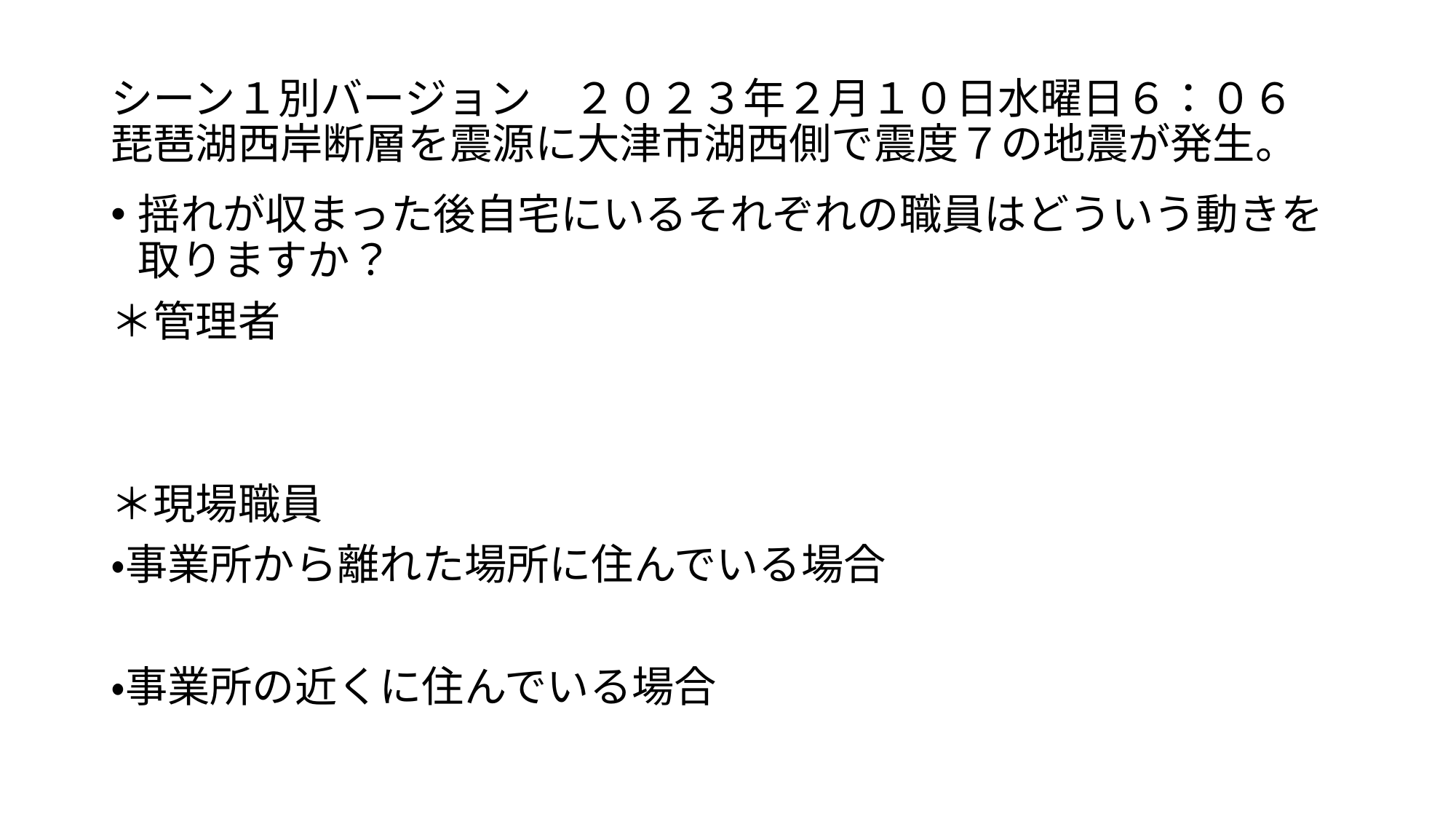

# シーン１別バージョン　２０２３年２月１０日水曜日６：０６　琵琶湖西岸断層を震源に大津市湖西側で震度７の地震が発生。
揺れが収まった後自宅にいるそれぞれの職員はどういう動きを取りますか？
＊管理者

＊現場職員
・事業所から離れた場所に住んでいる場合

・事業所の近くに住んでいる場合